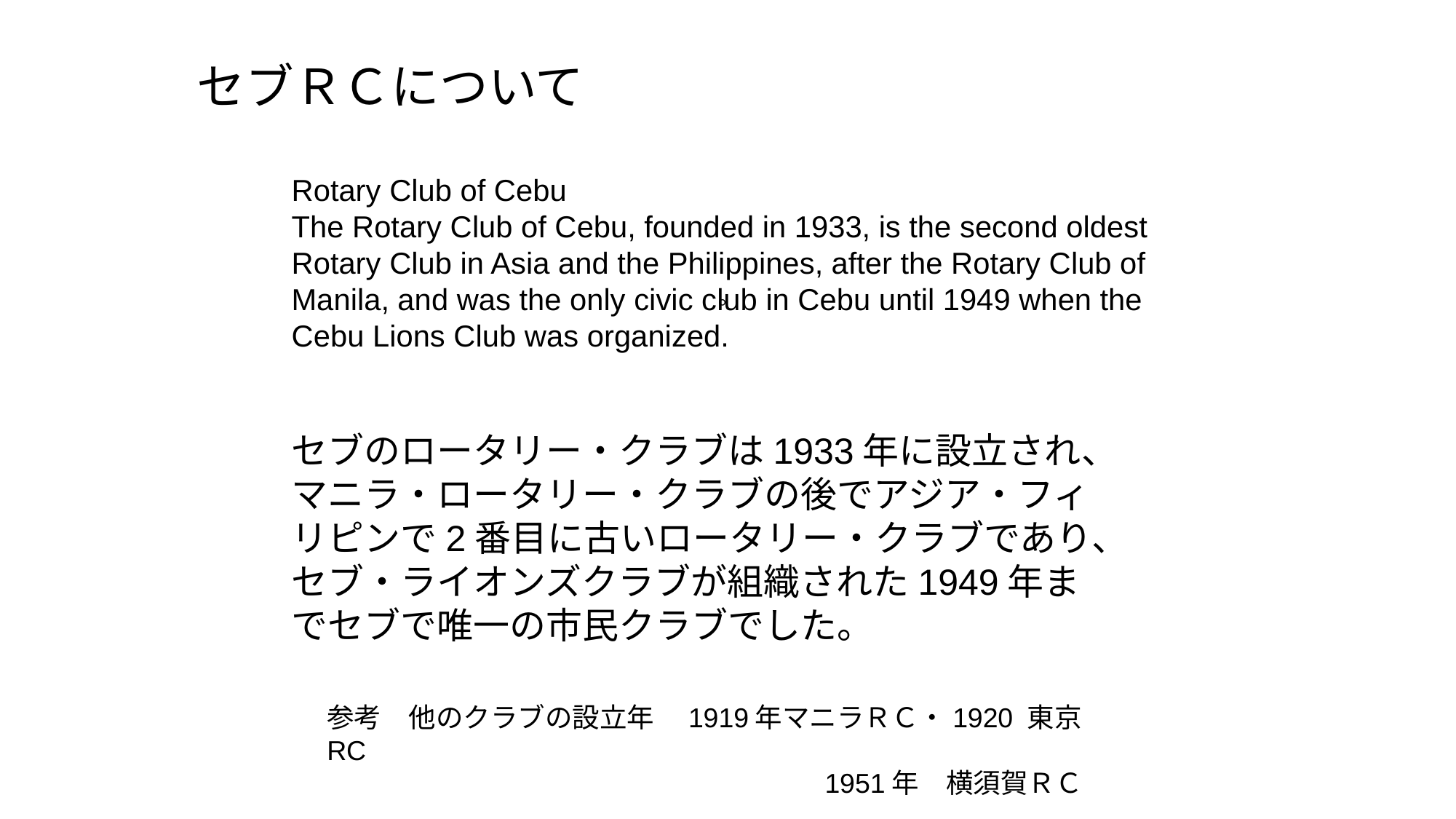

セブＲＣについて

# 。
Rotary Club of Cebu
The Rotary Club of Cebu, founded in 1933, is the second oldest Rotary Club in Asia and the Philippines, after the Rotary Club of Manila, and was the only civic club in Cebu until 1949 when the Cebu Lions Club was organized.
セブのロータリー・クラブは1933年に設立され、マニラ・ロータリー・クラブの後でアジア・フィリピンで2番目に古いロータリー・クラブであり、セブ・ライオンズクラブが組織された1949年までセブで唯一の市民クラブでした。
参考　他のクラブの設立年　1919年マニラＲＣ・1920 東京 RC
　　　　　　　　　　　　　　　　　　1951年　横須賀ＲＣ